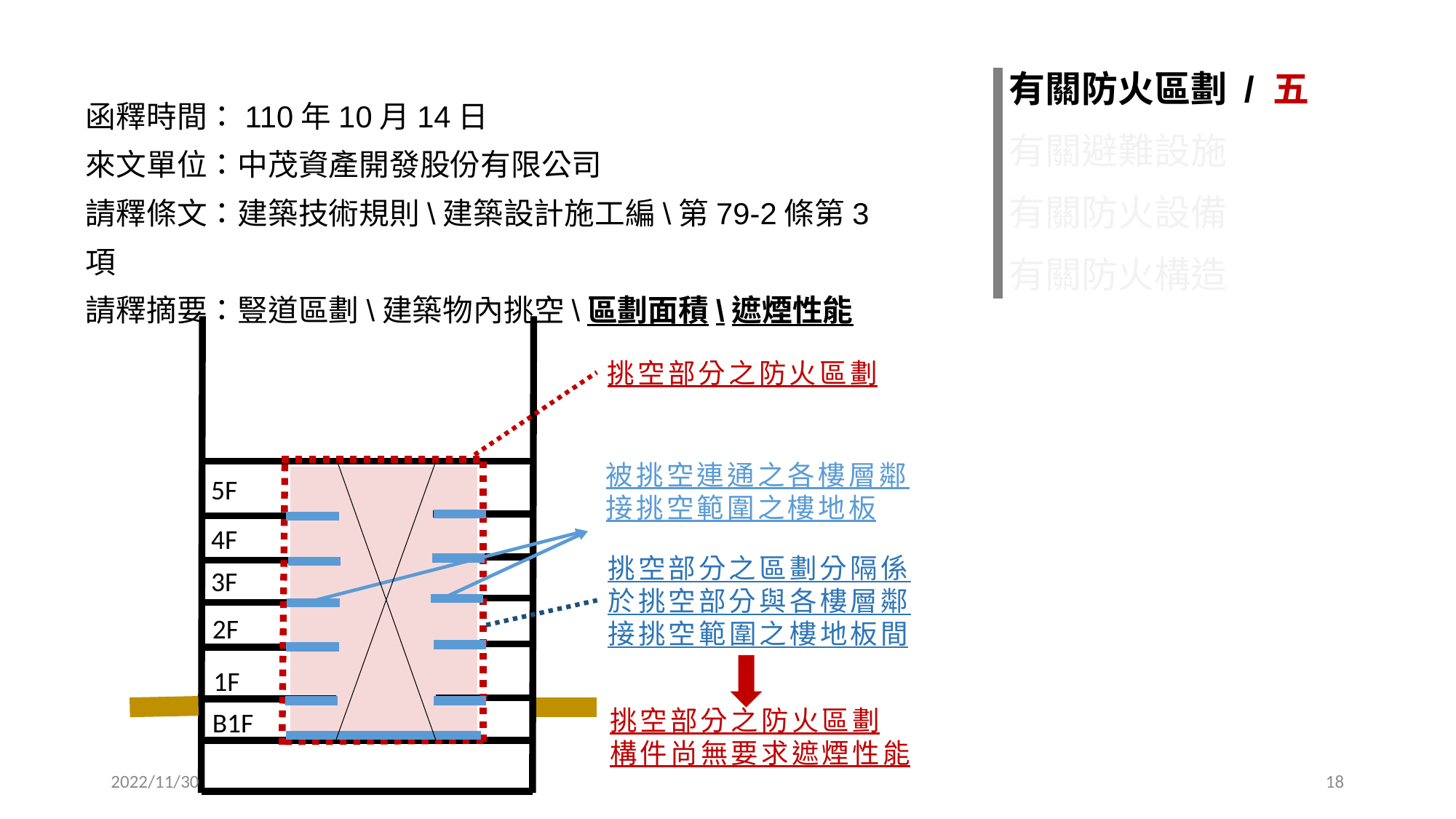

有關防火區劃 / 五
有關避難設施
有關防火設備
有關防火構造

函釋時間：110年10月14日
來文單位：中茂資產開發股份有限公司
請釋條文：建築技術規則\建築設計施工編\第79-2條第3項
請釋摘要：豎道區劃\建築物內挑空\區劃面積\遮煙性能
挑空部分之防火區劃
被挑空連通之各樓層鄰接挑空範圍之樓地板

5F
4F
挑空部分之區劃分隔係於挑空部分與各樓層鄰接挑空範圍之樓地板間
3F
2F

1F
挑空部分之防火區劃
構件尚無要求遮煙性能
B1F
2022/11/30
18